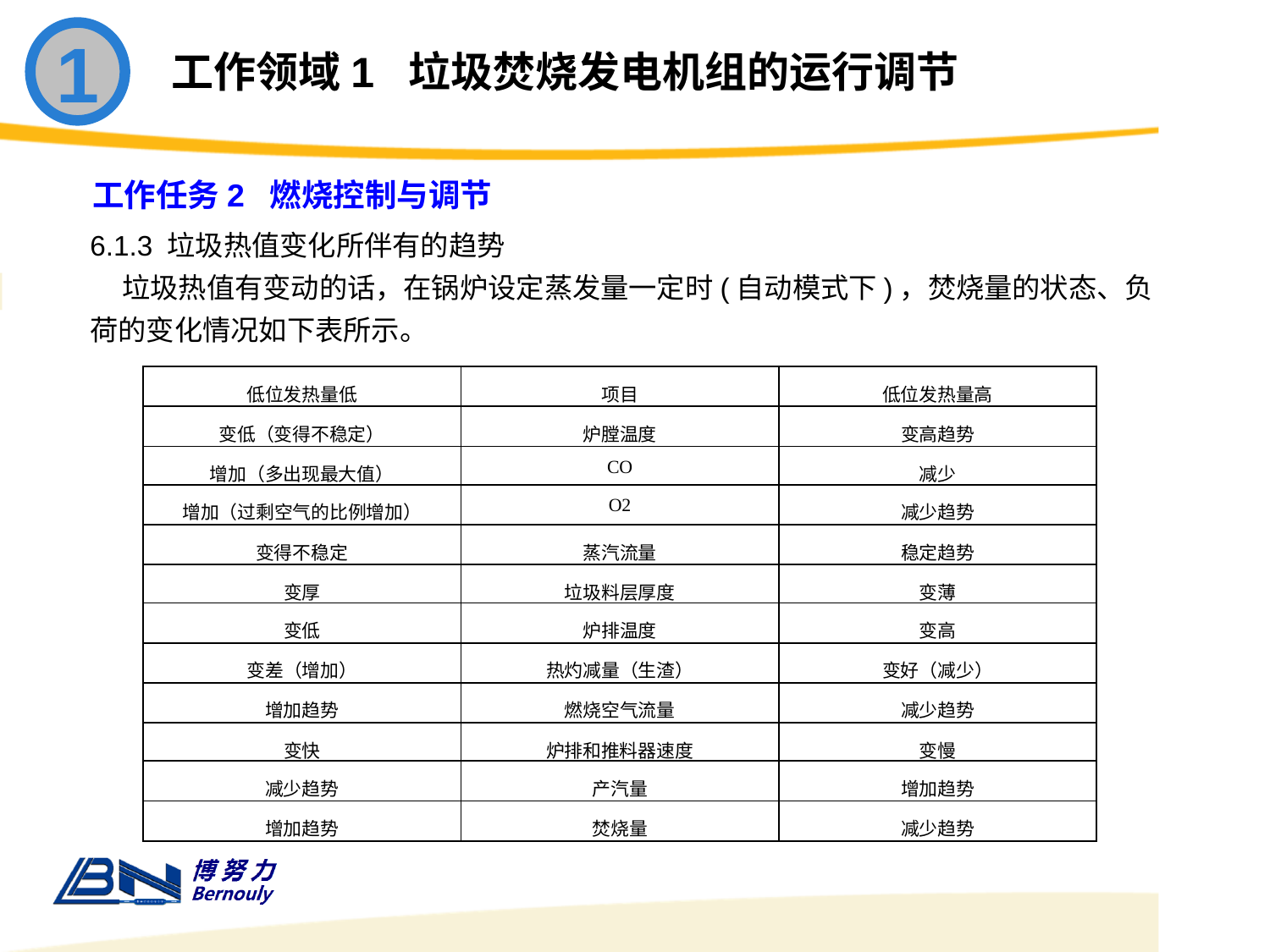

1
工作领域1  垃圾焚烧发电机组的运行调节
工作任务2  燃烧控制与调节
6.1.3 垃圾热值变化所伴有的趋势
    垃圾热值有变动的话，在锅炉设定蒸发量一定时(自动模式下)，焚烧量的状态、负荷的变化情况如下表所示。
| 低位发热量低 | 项目 | 低位发热量高 |
| --- | --- | --- |
| 变低（变得不稳定） | 炉膛温度 | 变高趋势 |
| 增加（多出现最大值） | CO | 减少 |
| 增加（过剩空气的比例增加） | O2 | 减少趋势 |
| 变得不稳定 | 蒸汽流量 | 稳定趋势 |
| 变厚 | 垃圾料层厚度 | 变薄 |
| 变低 | 炉排温度 | 变高 |
| 变差（增加） | 热灼减量（生渣） | 变好（减少） |
| 增加趋势 | 燃烧空气流量 | 减少趋势 |
| 变快 | 炉排和推料器速度 | 变慢 |
| 减少趋势 | 产汽量 | 增加趋势 |
| 增加趋势 | 焚烧量 | 减少趋势 |